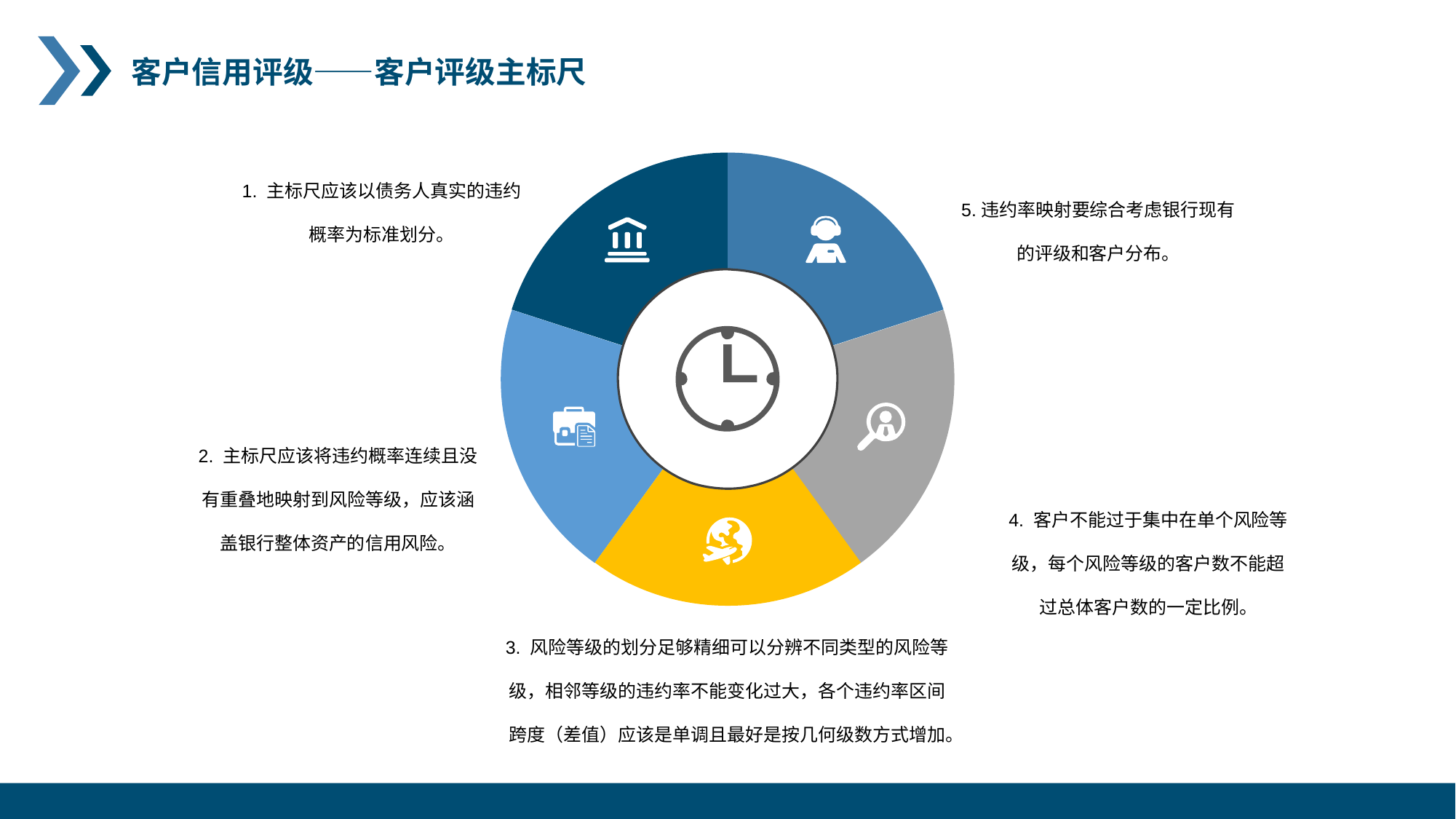

客户信用评级——客户评级主标尺
1. 主标尺应该以债务人真实的违约概率为标准划分。

5.违约率映射要综合考虑银行现有的评级和客户分布。
2. 主标尺应该将违约概率连续且没有重叠地映射到风险等级，应该涵盖银行整体资产的信用风险。
4. 客户不能过于集中在单个风险等级，每个风险等级的客户数不能超过总体客户数的一定比例。
3. 风险等级的划分足够精细可以分辨不同类型的风险等级，相邻等级的违约率不能变化过大，各个违约率区间跨度（差值）应该是单调且最好是按几何级数方式增加。